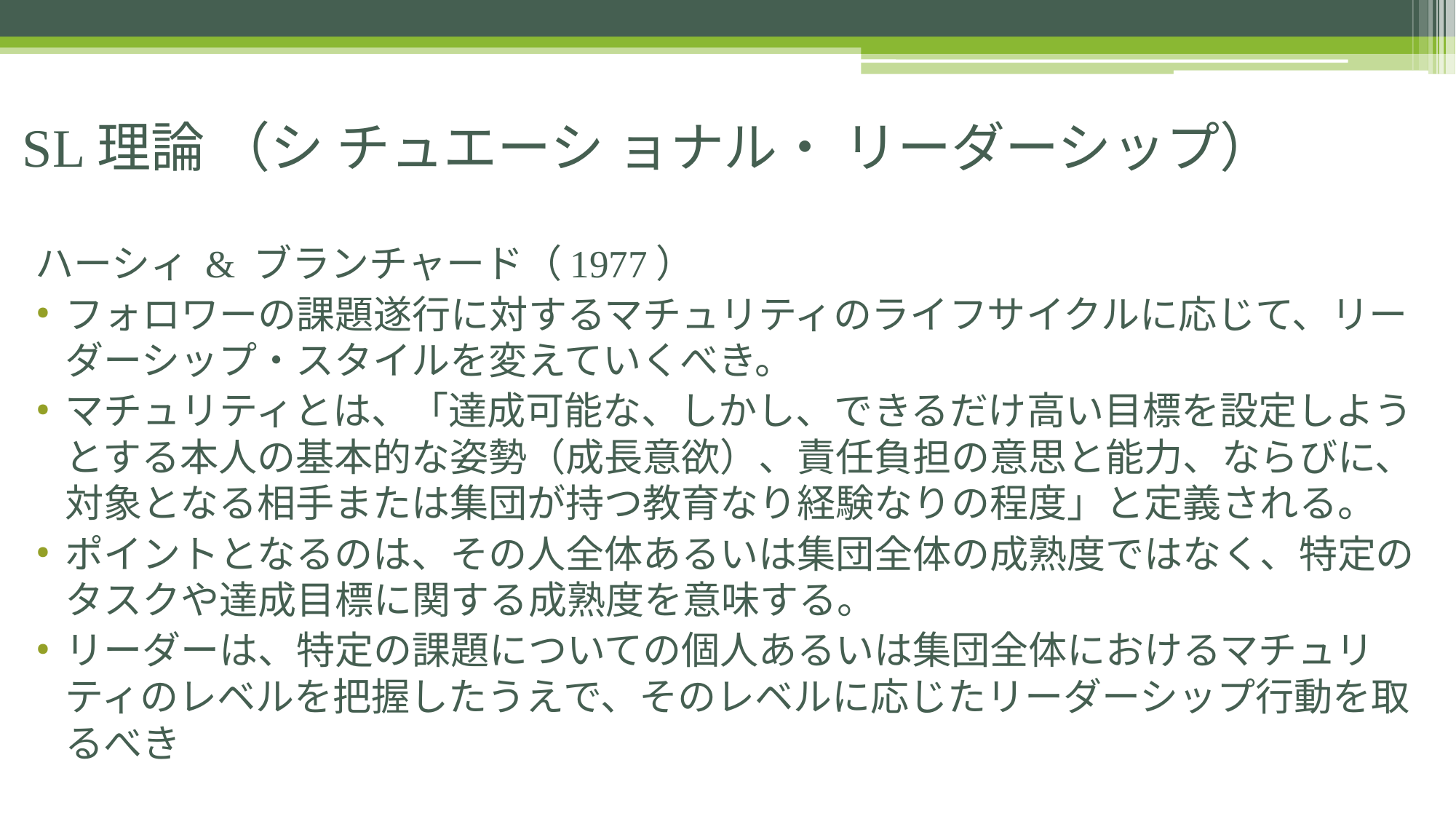

# SL理論 （シ チュエーシ ョナル・ リーダーシップ）
ハーシィ & ブランチャード（1977）
フォロワーの課題遂行に対するマチュリティのライフサイクルに応じて、リーダーシップ・スタイルを変えていくべき。
マチュリティとは、「達成可能な、しかし、できるだけ高い目標を設定しようとする本人の基本的な姿勢（成長意欲）、責任負担の意思と能力、ならびに、対象となる相手または集団が持つ教育なり経験なりの程度」と定義される。
ポイントとなるのは、その人全体あるいは集団全体の成熟度ではなく、特定のタスクや達成目標に関する成熟度を意味する。
リーダーは、特定の課題についての個人あるいは集団全体におけるマチュリティのレベルを把握したうえで、そのレベルに応じたリーダーシップ行動を取るべき